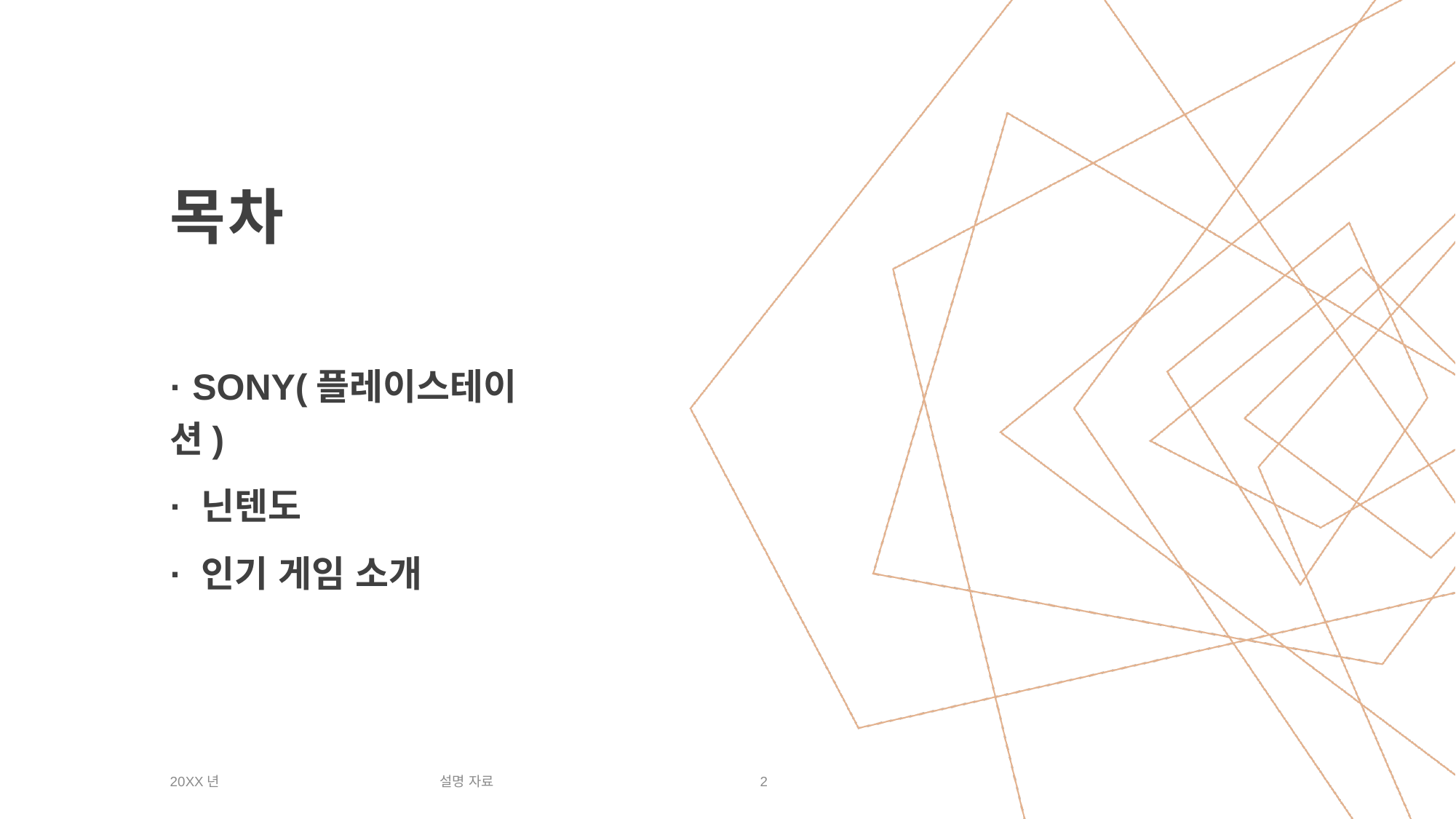

# 목차
· SONY(플레이스테이션)
· 닌텐도
· 인기 게임 소개
설명 자료
20XX년
2